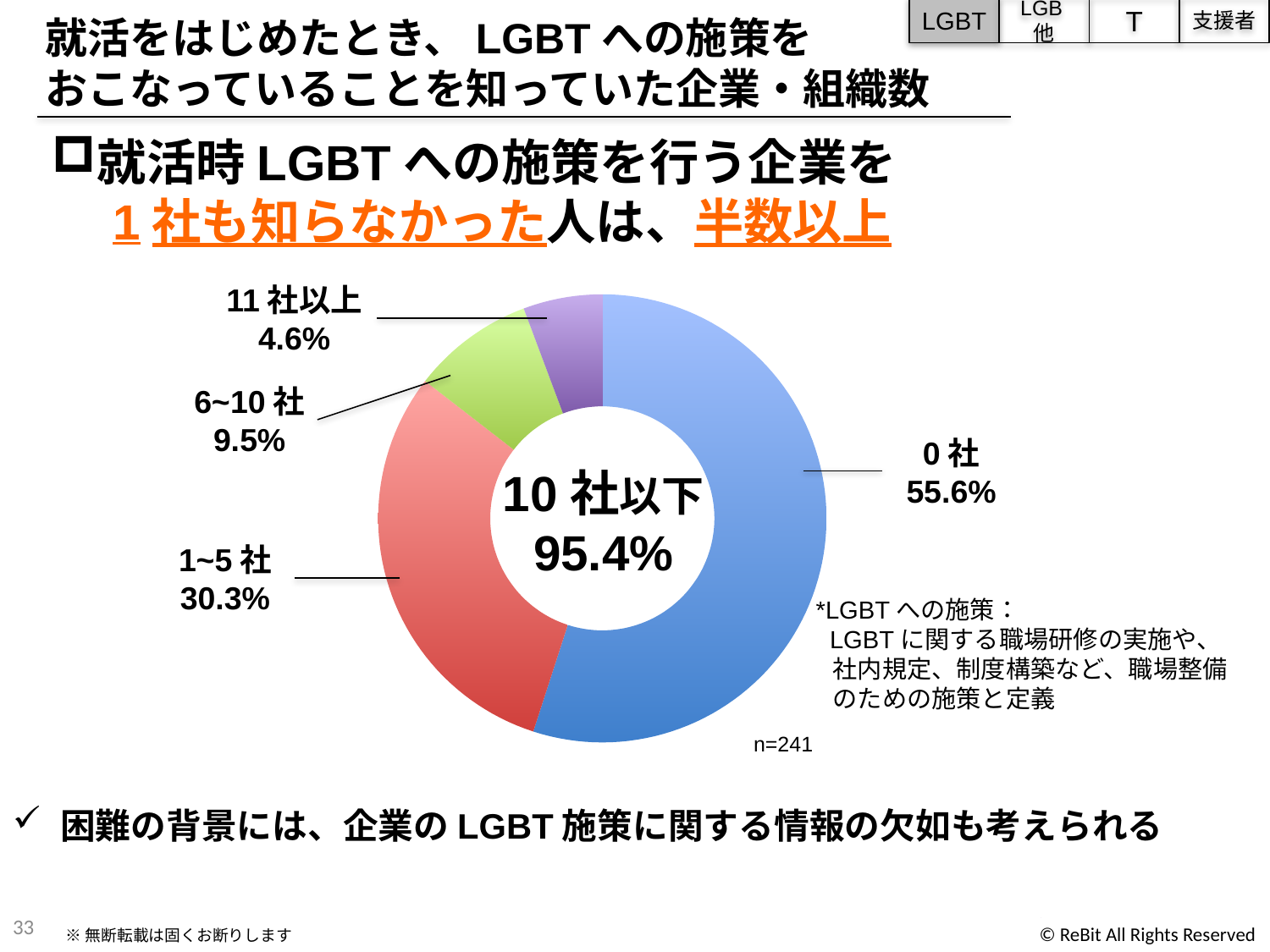

LGBT
LGB他
T
支援者
就活をはじめたとき、LGBTへの施策を
おこなっていることを知っていた企業・組織数
就活時LGBTへの施策を行う企業を
　1社も知らなかった人は、半数以上
11社以上
4.6%

### Chart

| Category |  |
|---|---|
| 0 | 0.549450549450549 |
| 1~5 | 0.304945054945055 |
| 6~10 | 0.0879120879120879 |
| 11以上 | 0.057 |
6~10社
9.5%
0社
55.6%
10社以下
95.4%
1~5社
30.3%
*LGBTへの施策：
  LGBTに関する職場研修の実施や、
  社内規定、制度構築など、職場整備
  のための施策と定義
n=241
困難の背景には、企業のLGBT施策に関する情報の欠如も考えられる
33